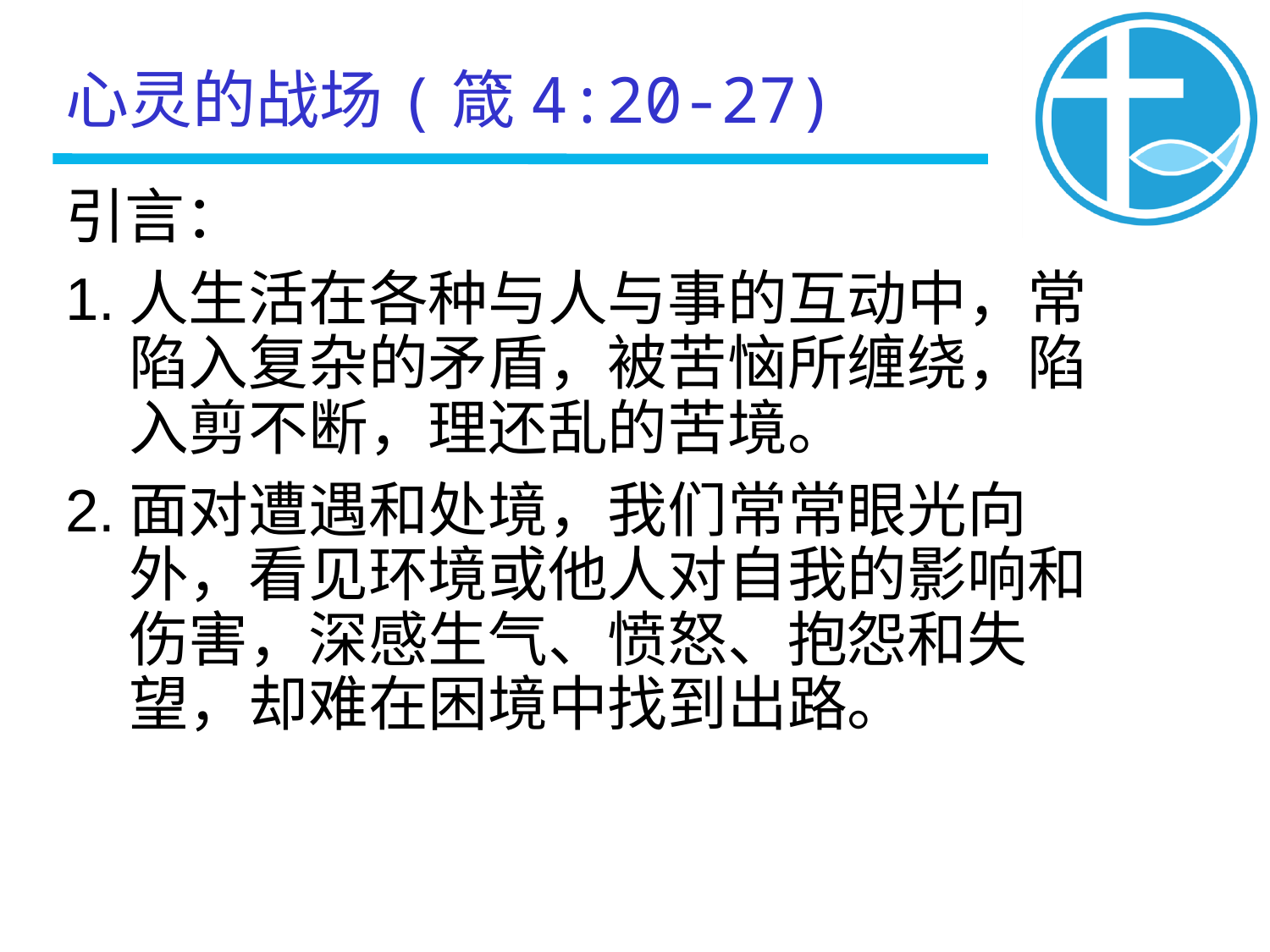

心灵的战场(箴4:20-27)
引言：
人生活在各种与人与事的互动中，常陷入复杂的矛盾，被苦恼所缠绕，陷入剪不断，理还乱的苦境。
面对遭遇和处境，我们常常眼光向外，看见环境或他人对自我的影响和伤害，深感生气、愤怒、抱怨和失望，却难在困境中找到出路。